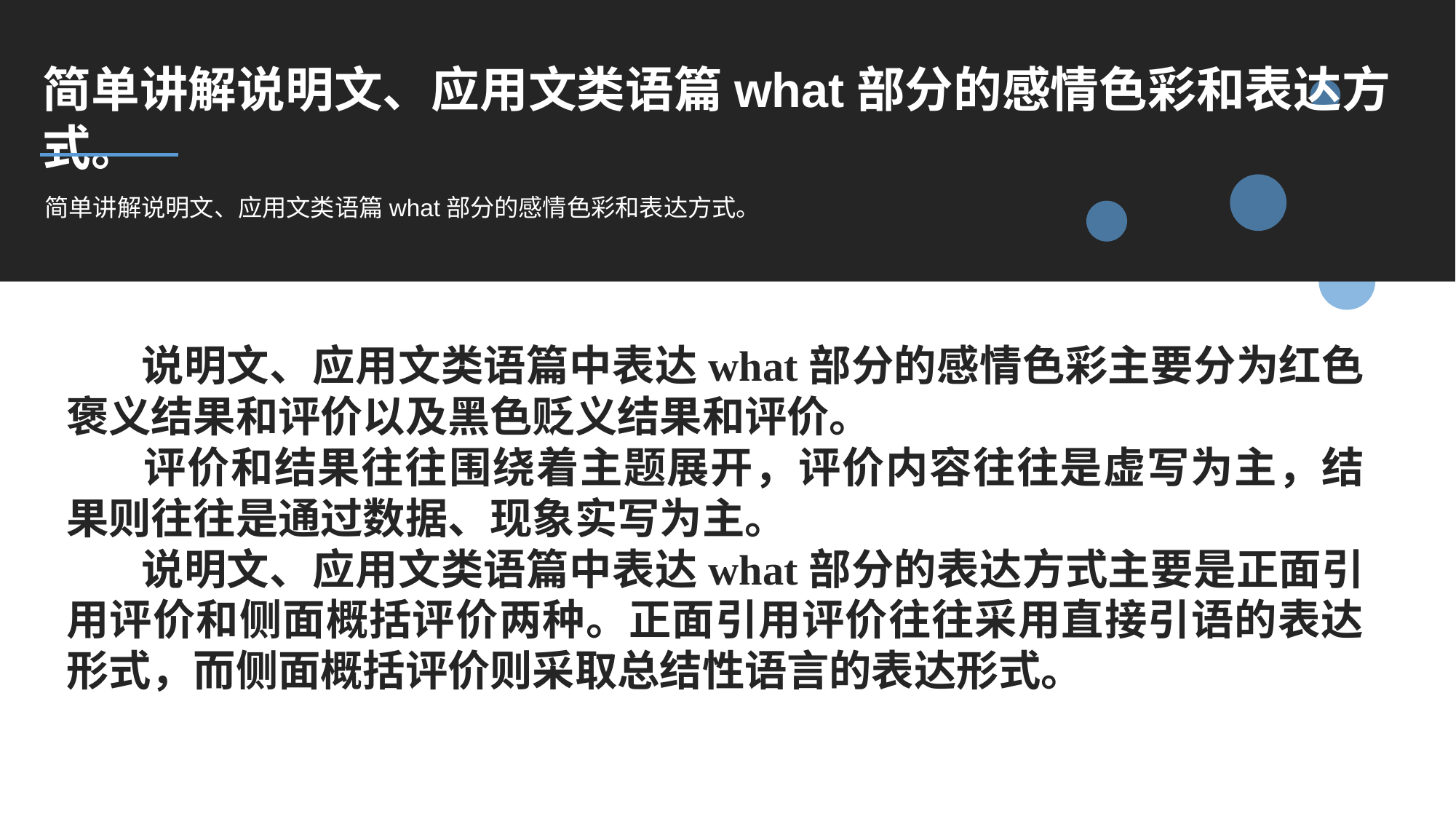

简单讲解说明文、应用文类语篇what部分的感情色彩和表达方式。
简单讲解说明文、应用文类语篇what部分的感情色彩和表达方式。

 说明文、应用文类语篇中表达what部分的感情色彩主要分为红色褒义结果和评价以及黑色贬义结果和评价。
 评价和结果往往围绕着主题展开，评价内容往往是虚写为主，结果则往往是通过数据、现象实写为主。
 说明文、应用文类语篇中表达what部分的表达方式主要是正面引用评价和侧面概括评价两种。正面引用评价往往采用直接引语的表达形式，而侧面概括评价则采取总结性语言的表达形式。